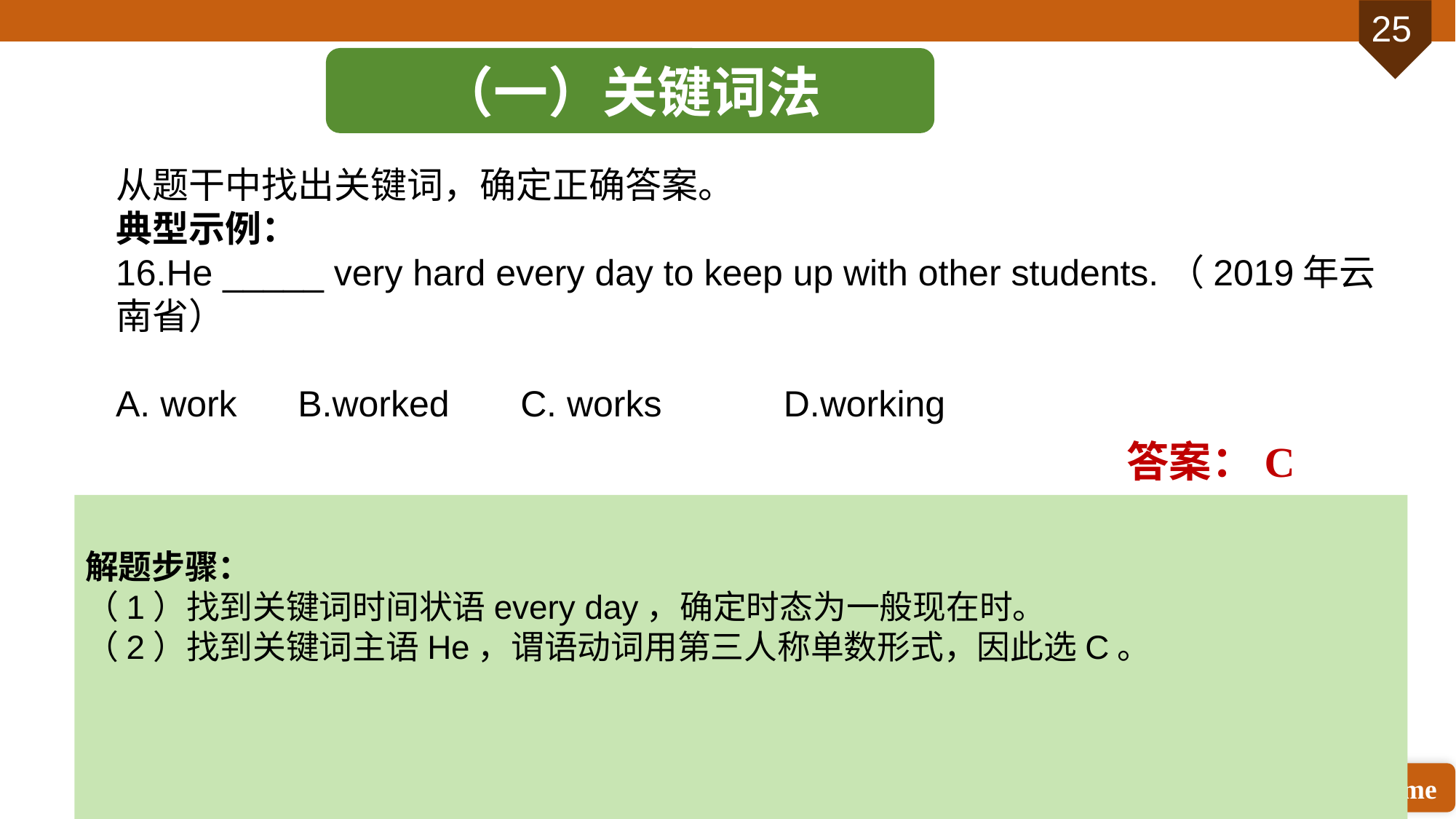

（一）关键词法
从题干中找出关键词，确定正确答案。
典型示例：
16.He _____ very hard every day to keep up with other students.（2019年云南省）

A. work      B.worked       C. works            D.working
答案：C

解题步骤：
（1）找到关键词时间状语every day，确定时态为一般现在时。
（2）找到关键词主语He，谓语动词用第三人称单数形式，因此选C。